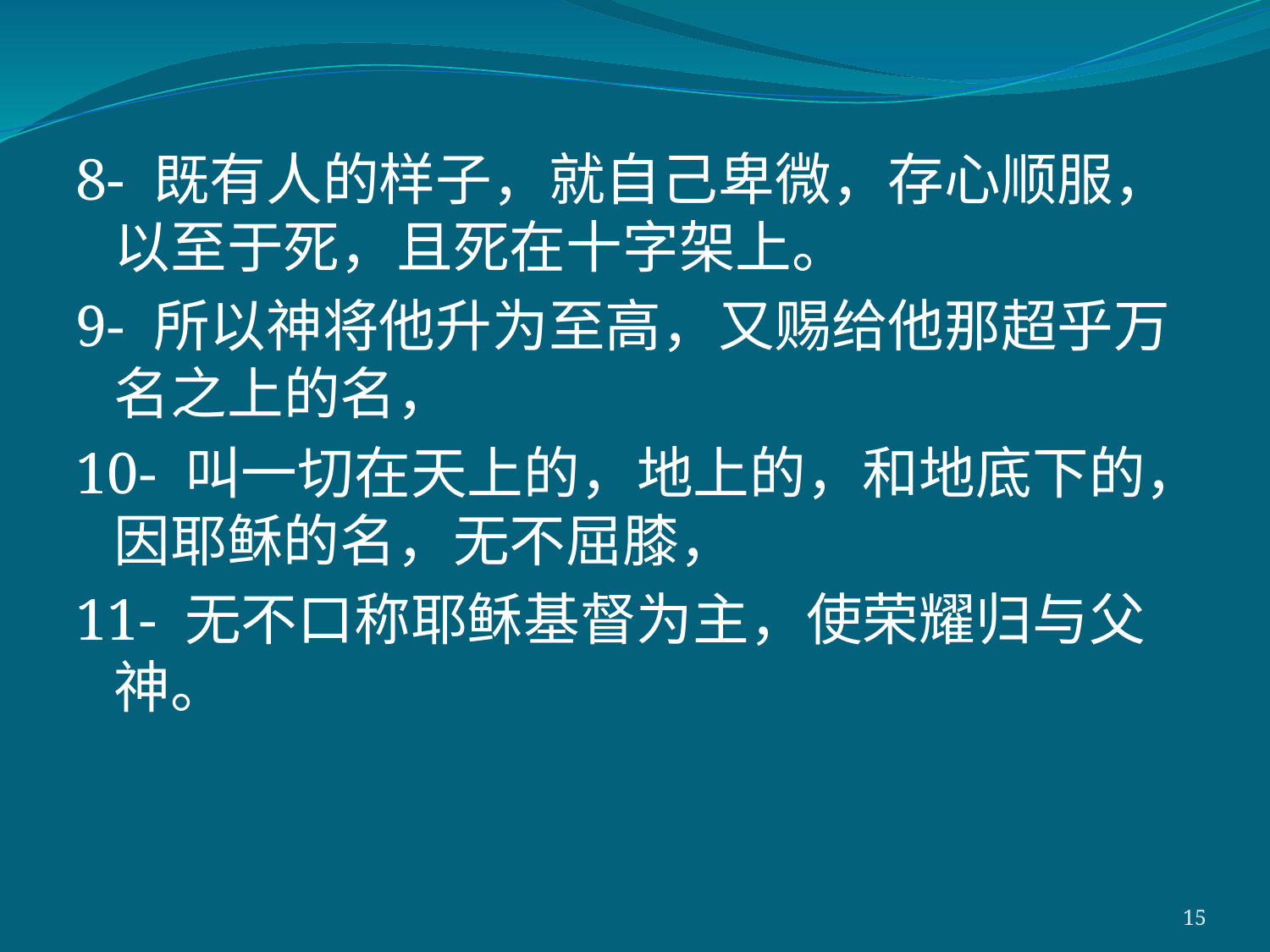

8- 既有人的样子，就自己卑微，存心顺服，以至于死，且死在十字架上。
9- 所以神将他升为至高，又赐给他那超乎万名之上的名，
10- 叫一切在天上的，地上的，和地底下的，因耶稣的名，无不屈膝，
11- 无不口称耶稣基督为主，使荣耀归与父神。
15